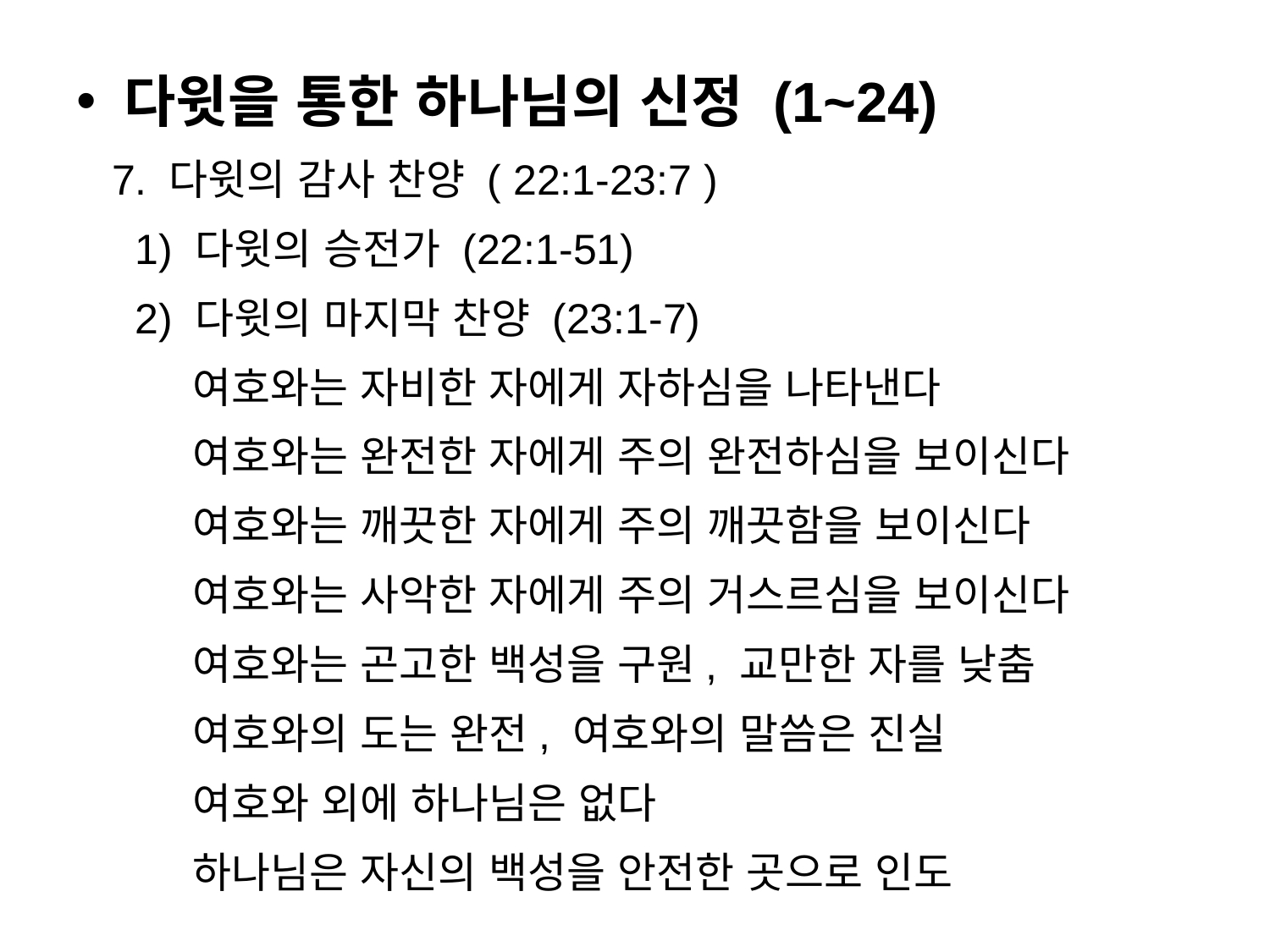

다윗을 통한 하나님의 신정 (1~24)
   7. 다윗의 감사 찬양 ( 22:1-23:7 )
     1) 다윗의 승전가 (22:1-51)
     2) 다윗의 마지막 찬양 (23:1-7)
         여호와는 자비한 자에게 자하심을 나타낸다
         여호와는 완전한 자에게 주의 완전하심을 보이신다
         여호와는 깨끗한 자에게 주의 깨끗함을 보이신다
         여호와는 사악한 자에게 주의 거스르심을 보이신다
         여호와는 곤고한 백성을 구원, 교만한 자를 낮춤
         여호와의 도는 완전, 여호와의 말씀은 진실
         여호와 외에 하나님은 없다
         하나님은 자신의 백성을 안전한 곳으로 인도